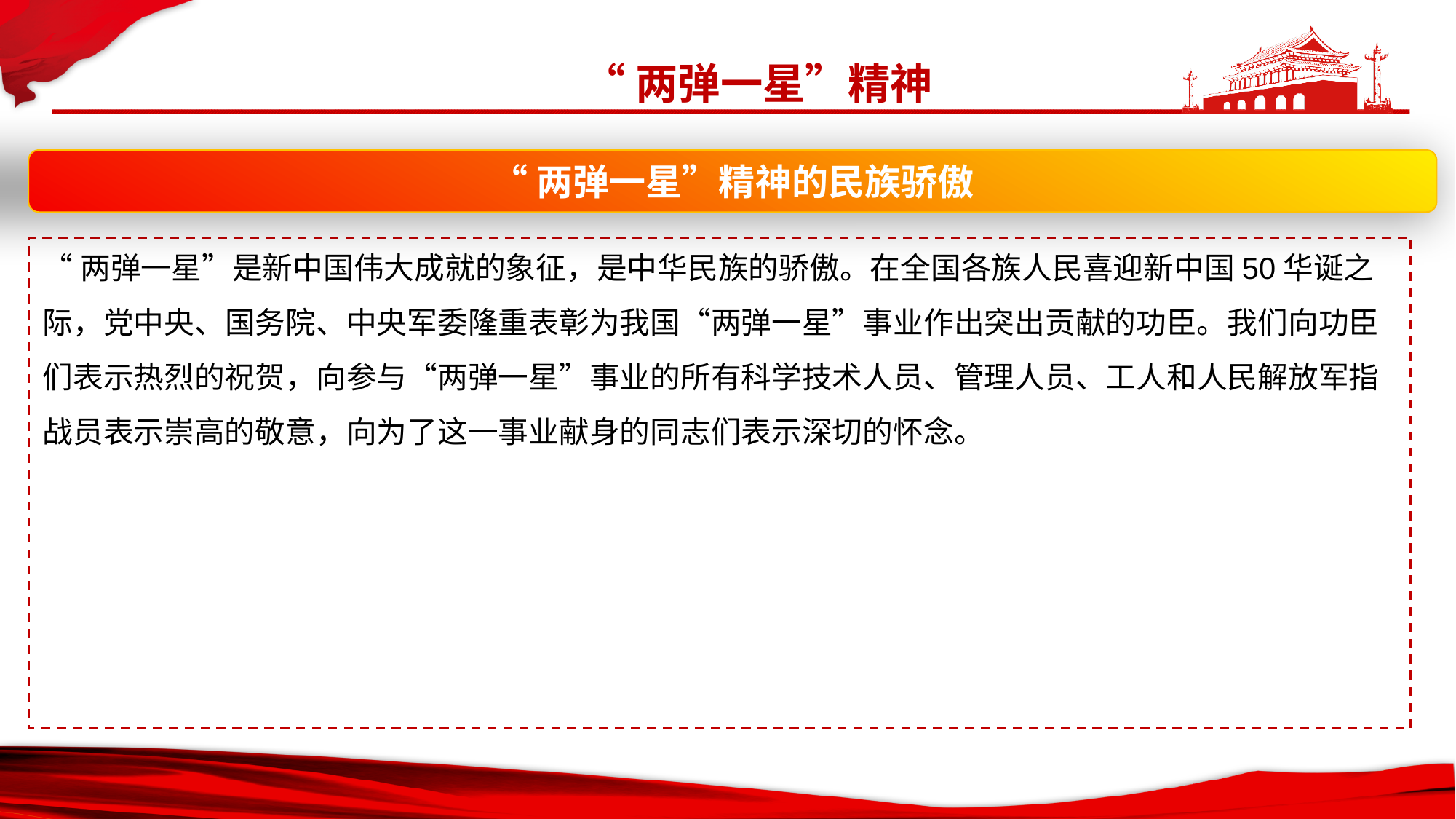

“两弹一星”精神
“两弹一星”精神的民族骄傲
“两弹一星”是新中国伟大成就的象征，是中华民族的骄傲。在全国各族人民喜迎新中国50华诞之际，党中央、国务院、中央军委隆重表彰为我国“两弹一星”事业作出突出贡献的功臣。我们向功臣们表示热烈的祝贺，向参与“两弹一星”事业的所有科学技术人员、管理人员、工人和人民解放军指战员表示崇高的敬意，向为了这一事业献身的同志们表示深切的怀念。